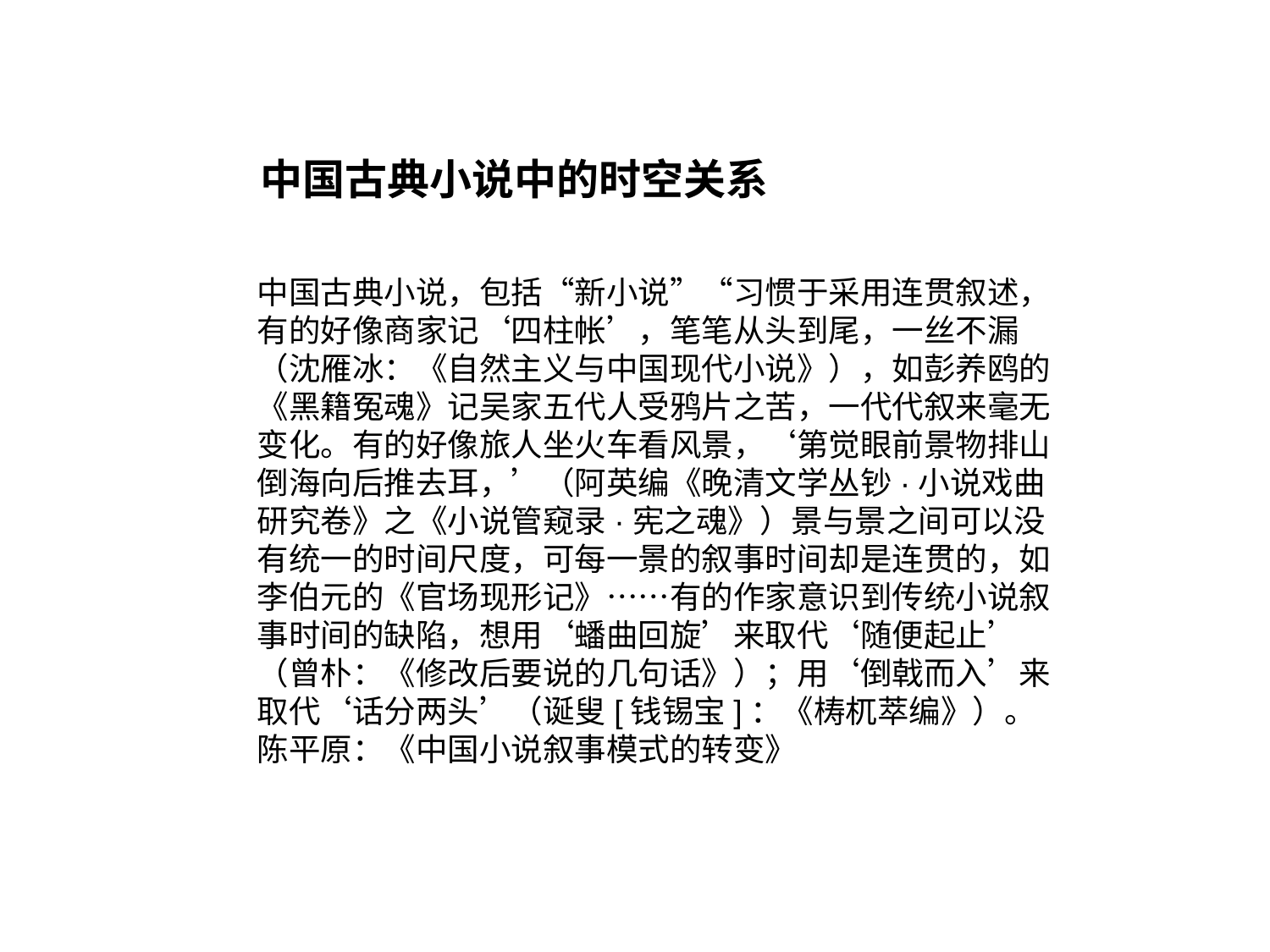

中国古典小说中的时空关系
中国古典小说，包括“新小说”“习惯于采用连贯叙述，有的好像商家记‘四柱帐’，笔笔从头到尾，一丝不漏（沈雁冰：《自然主义与中国现代小说》），如彭养鸥的《黑籍冤魂》记吴家五代人受鸦片之苦，一代代叙来毫无变化。有的好像旅人坐火车看风景，‘第觉眼前景物排山倒海向后推去耳，’（阿英编《晚清文学丛钞·小说戏曲研究卷》之《小说管窥录·宪之魂》）景与景之间可以没有统一的时间尺度，可每一景的叙事时间却是连贯的，如李伯元的《官场现形记》……有的作家意识到传统小说叙事时间的缺陷，想用‘蟠曲回旋’来取代‘随便起止’（曾朴：《修改后要说的几句话》）；用‘倒戟而入’来取代‘话分两头’（诞叟[钱锡宝]：《梼杌萃编》）。陈平原：《中国小说叙事模式的转变》

49